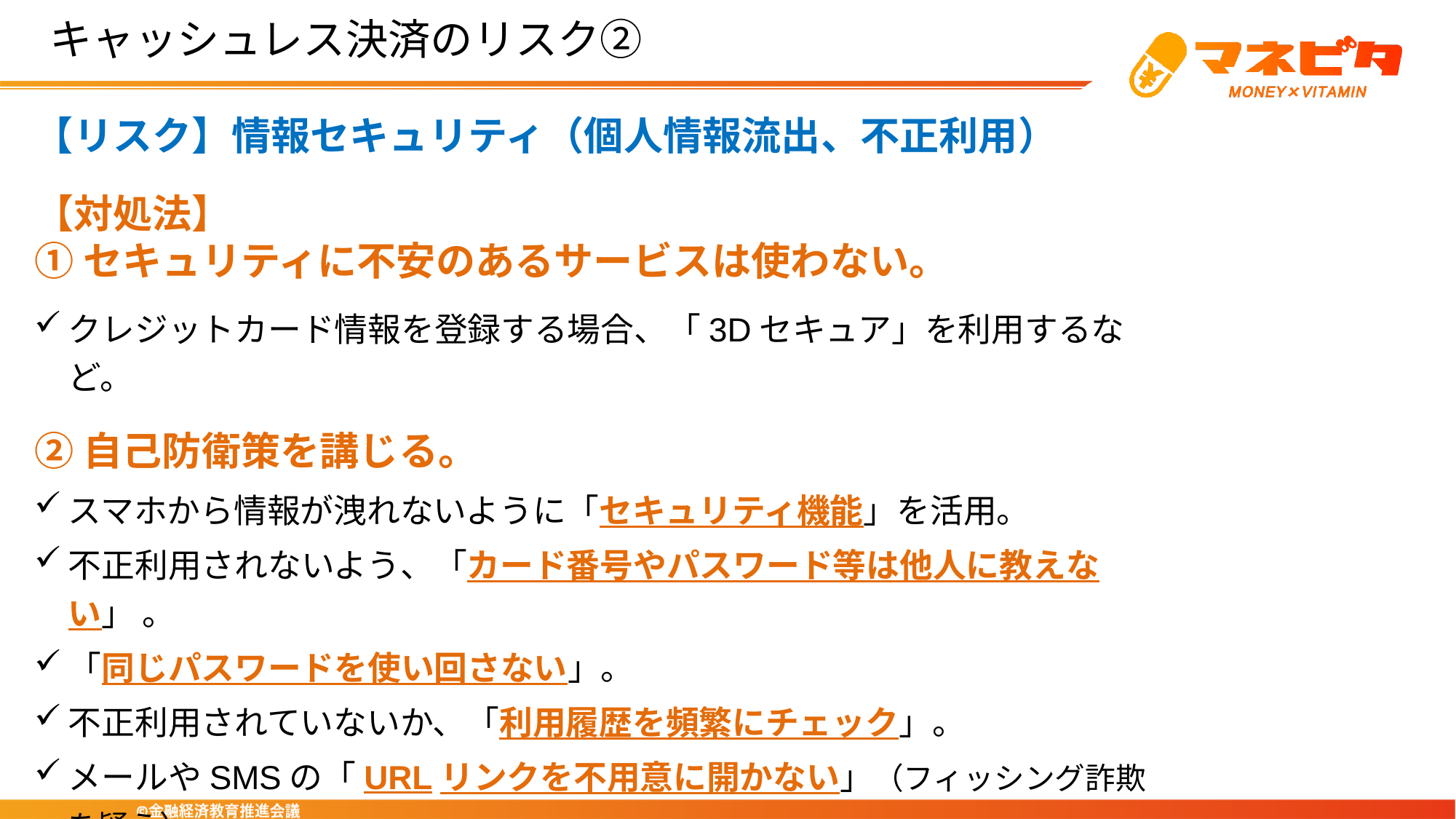

キャッシュレス決済のリスク②
【リスク】情報セキュリティ（個人情報流出、不正利用）
【対処法】
①セキュリティに不安のあるサービスは使わない。
クレジットカード情報を登録する場合、「3Dセキュア」を利用するなど。
②自己防衛策を講じる。
スマホから情報が洩れないように「セキュリティ機能」を活用。
不正利用されないよう、「カード番号やパスワード等は他人に教えない」 。
「同じパスワードを使い回さない」。
不正利用されていないか、「利用履歴を頻繁にチェック」。
メールやSMSの「URLリンクを不用意に開かない」（フィッシング詐欺を疑う）。
自分で管理できるように「カード枚数やアプリ数を抑える」。